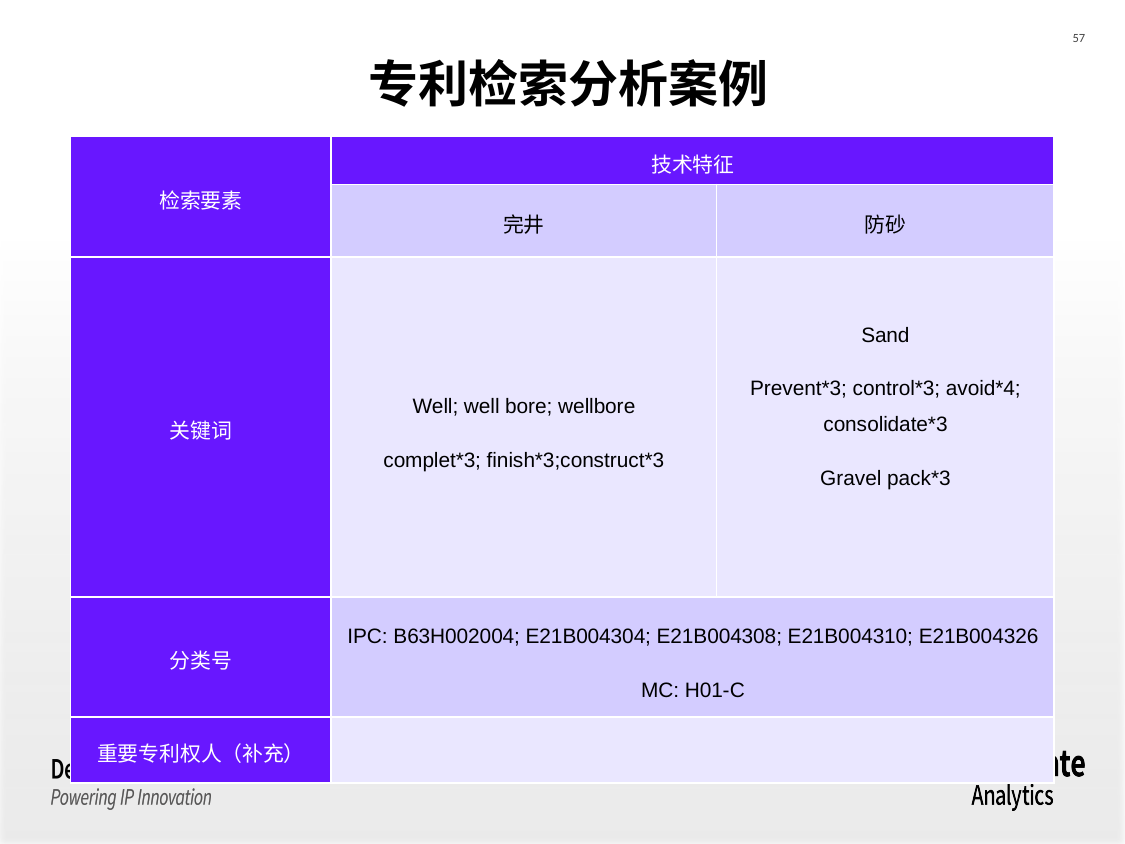

专利检索分析案例
| 检索要素 | 技术特征 |  |
| --- | --- | --- |
|  | 完井 | 防砂 |
| 关键词 | Well; well bore; wellbore complet\*3; finish\*3;construct\*3 | Sand Prevent\*3; control\*3; avoid\*4; consolidate\*3 Gravel pack\*3 |
| 分类号 | IPC: B63H002004; E21B004304; E21B004308; E21B004310; E21B004326 MC: H01-C |  |
| 重要专利权人（补充） |  |  |